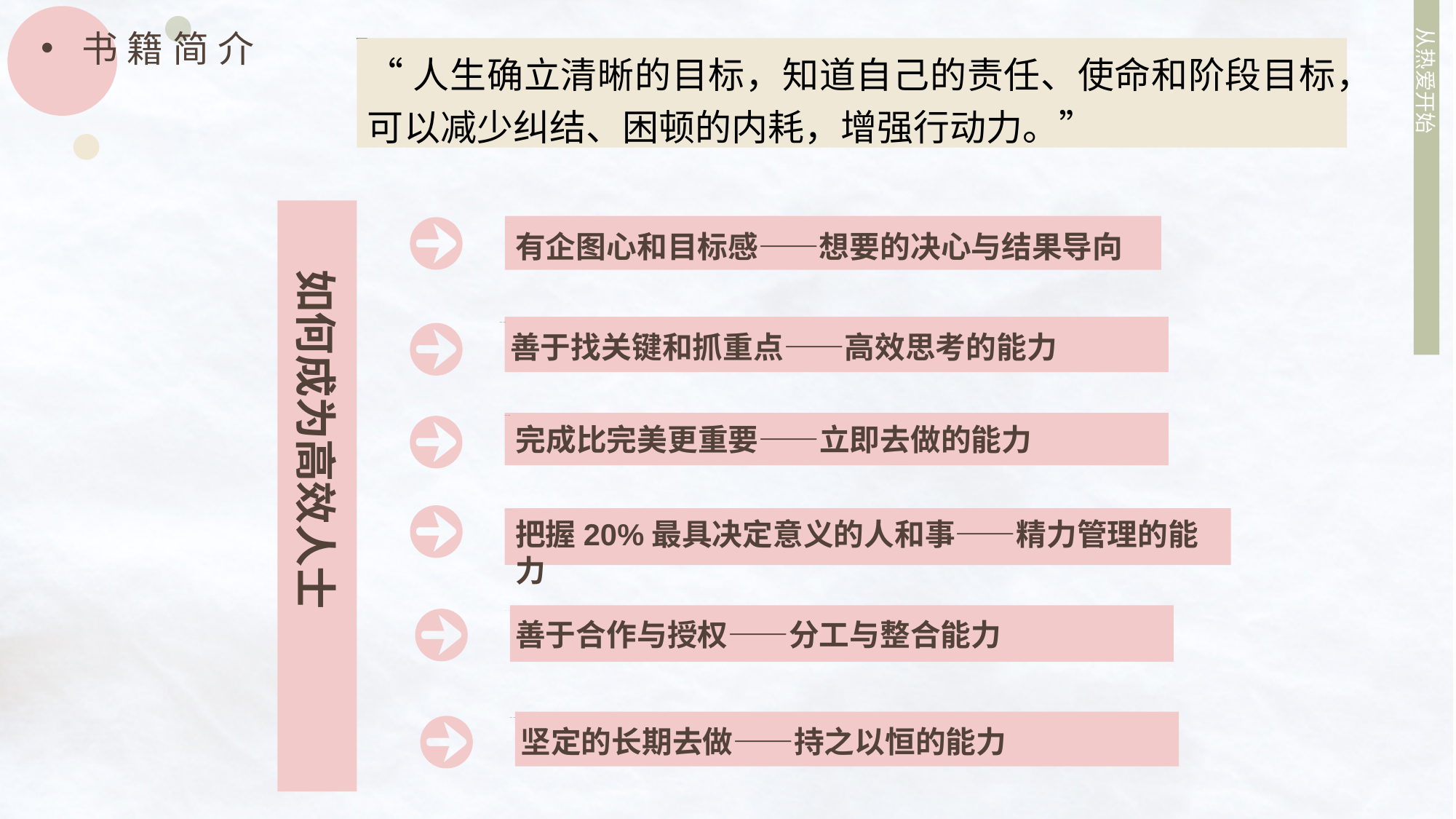

从热爱开始

书籍简介
“人生确立清晰的目标，知道自己的责任、使命和阶段目标，
可以减少纠结、困顿的内耗，增强行动力。”

如何成为高效人士

有企图心和目标感——想要的决心与结果导向

善于找关键和抓重点——高效思考的能力

完成比完美更重要——立即去做的能力

把握20%最具决定意义的人和事——精力管理的能力

善于合作与授权——分工与整合能力

坚定的长期去做——持之以恒的能力